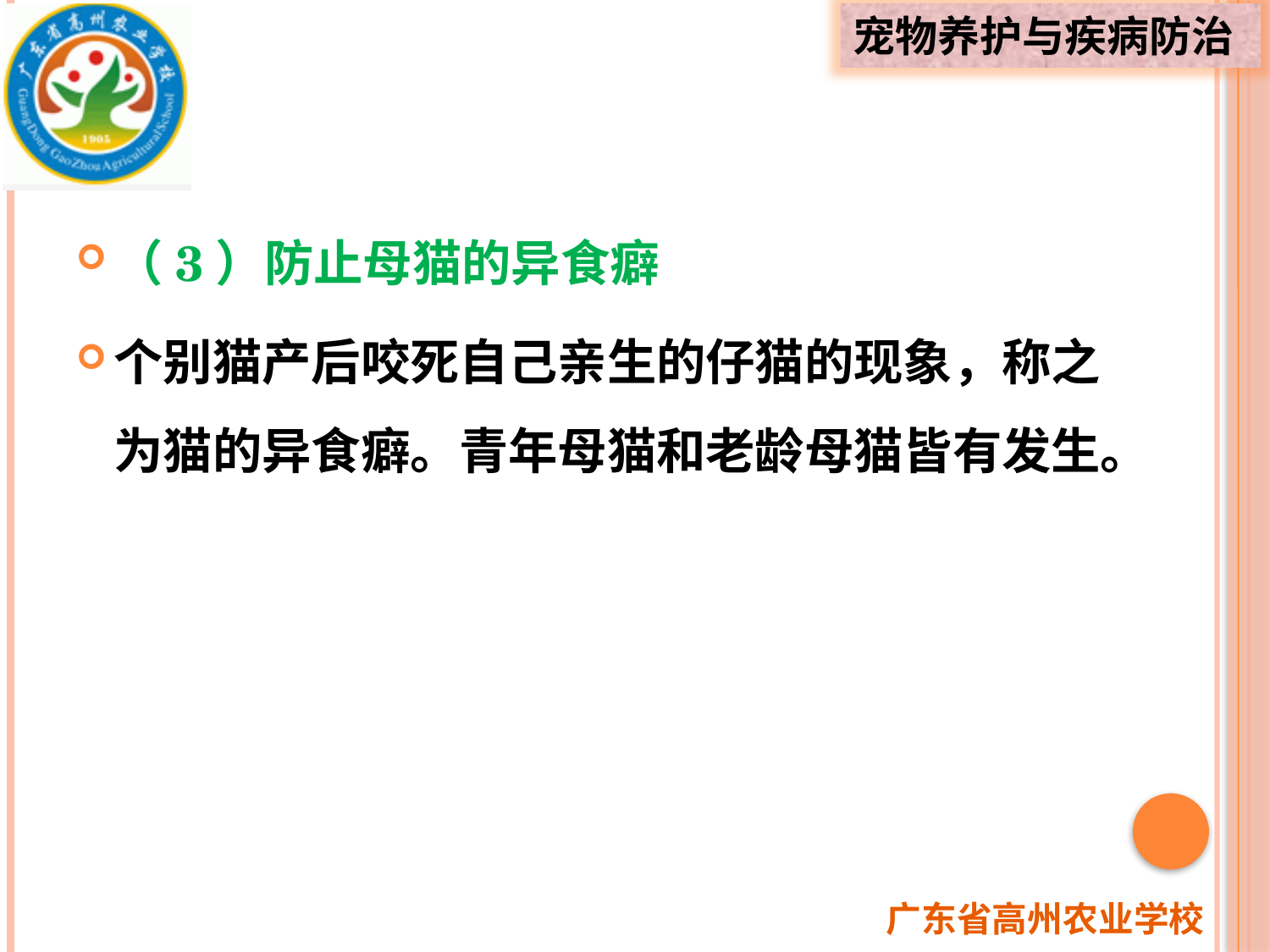

（3）防止母猫的异食癖
个别猫产后咬死自己亲生的仔猫的现象，称之为猫的异食癖。青年母猫和老龄母猫皆有发生。